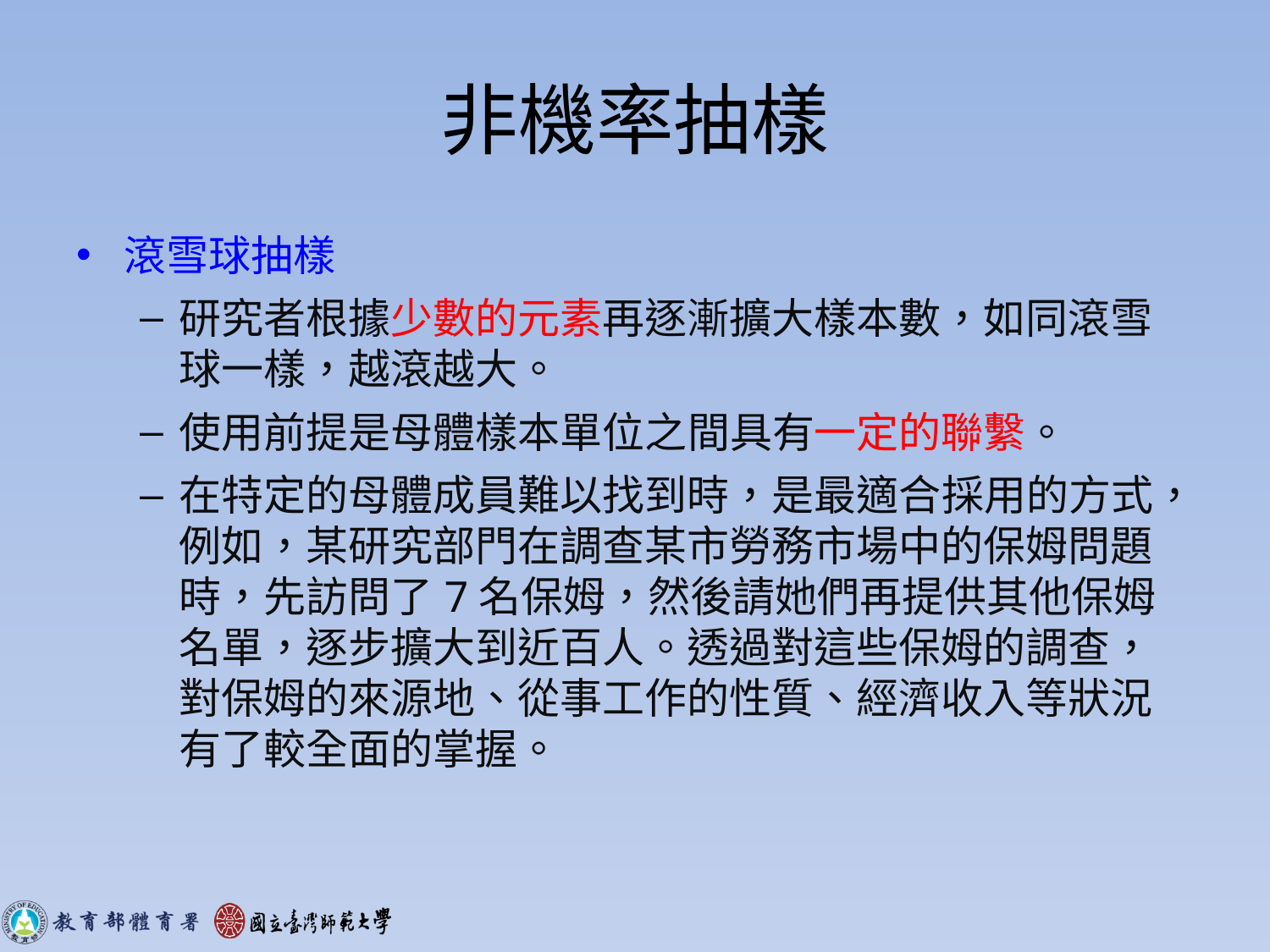

# 非機率抽樣
滾雪球抽樣
研究者根據少數的元素再逐漸擴大樣本數，如同滾雪球一樣，越滾越大。
使用前提是母體樣本單位之間具有一定的聯繫。
在特定的母體成員難以找到時，是最適合採用的方式，例如，某研究部門在調查某市勞務市場中的保姆問題時，先訪問了7名保姆，然後請她們再提供其他保姆名單，逐步擴大到近百人。透過對這些保姆的調查，對保姆的來源地、從事工作的性質、經濟收入等狀況有了較全面的掌握。